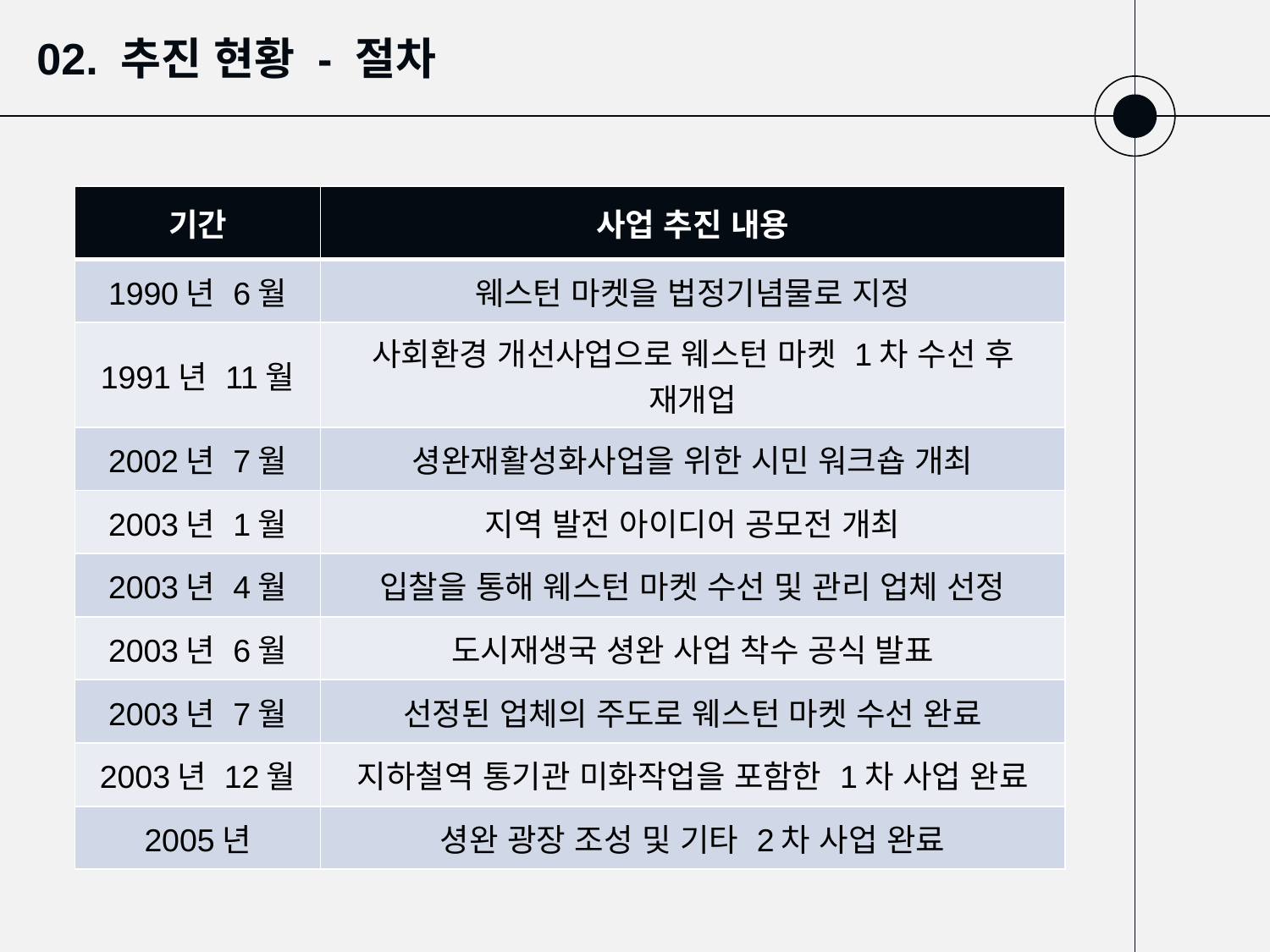

# 02. 추진 현황 - 절차

| 기간 | 사업 추진 내용 |
| --- | --- |
| 1990년 6월 | 웨스턴 마켓을 법정기념물로 지정 |
| 1991년 11월 | 사회환경 개선사업으로 웨스턴 마켓 1차 수선 후 재개업 |
| 2002년 7월 | 셩완재활성화사업을 위한 시민 워크숍 개최 |
| 2003년 1월 | 지역 발전 아이디어 공모전 개최 |
| 2003년 4월 | 입찰을 통해 웨스턴 마켓 수선 및 관리 업체 선정 |
| 2003년 6월 | 도시재생국 셩완 사업 착수 공식 발표 |
| 2003년 7월 | 선정된 업체의 주도로 웨스턴 마켓 수선 완료 |
| 2003년 12월 | 지하철역 통기관 미화작업을 포함한 1차 사업 완료 |
| 2005년 | 셩완 광장 조성 및 기타 2차 사업 완료 |